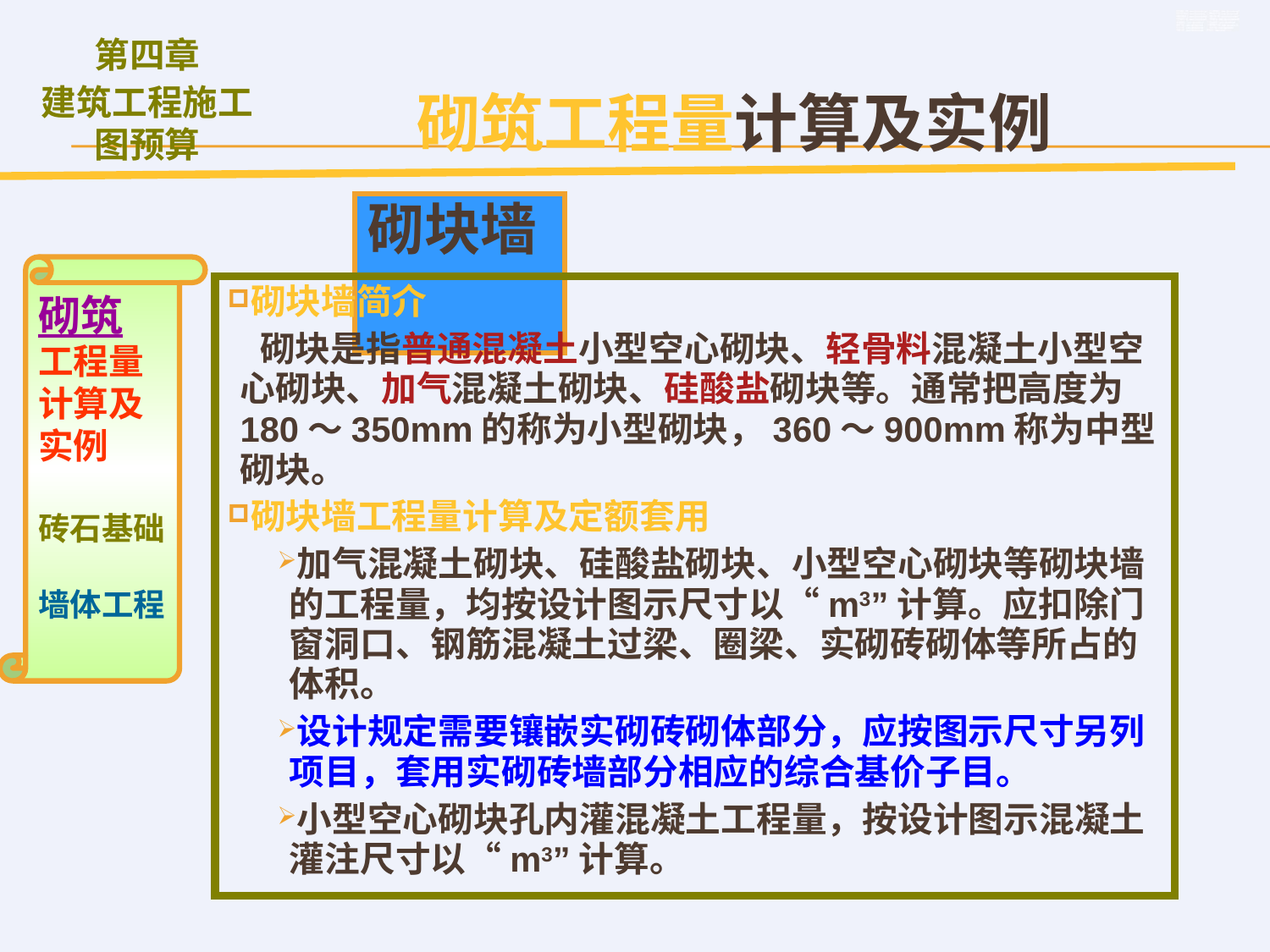

砌筑工程量计算及实例
# 砌块墙
砌筑
工程量计算及实例

砖石基础

墙体工程

砌块墙简介
   砌块是指普通混凝土小型空心砌块、轻骨料混凝土小型空心砌块、加气混凝土砌块、硅酸盐砌块等。通常把高度为180～350mm的称为小型砌块，360～900mm称为中型砌块。
砌块墙工程量计算及定额套用
加气混凝土砌块、硅酸盐砌块、小型空心砌块等砌块墙的工程量，均按设计图示尺寸以“m3”计算。应扣除门窗洞口、钢筋混凝土过梁、圈梁、实砌砖砌体等所占的体积。
设计规定需要镶嵌实砌砖砌体部分，应按图示尺寸另列项目，套用实砌砖墙部分相应的综合基价子目。
小型空心砌块孔内灌混凝土工程量，按设计图示混凝土灌注尺寸以“m3”计算。

64